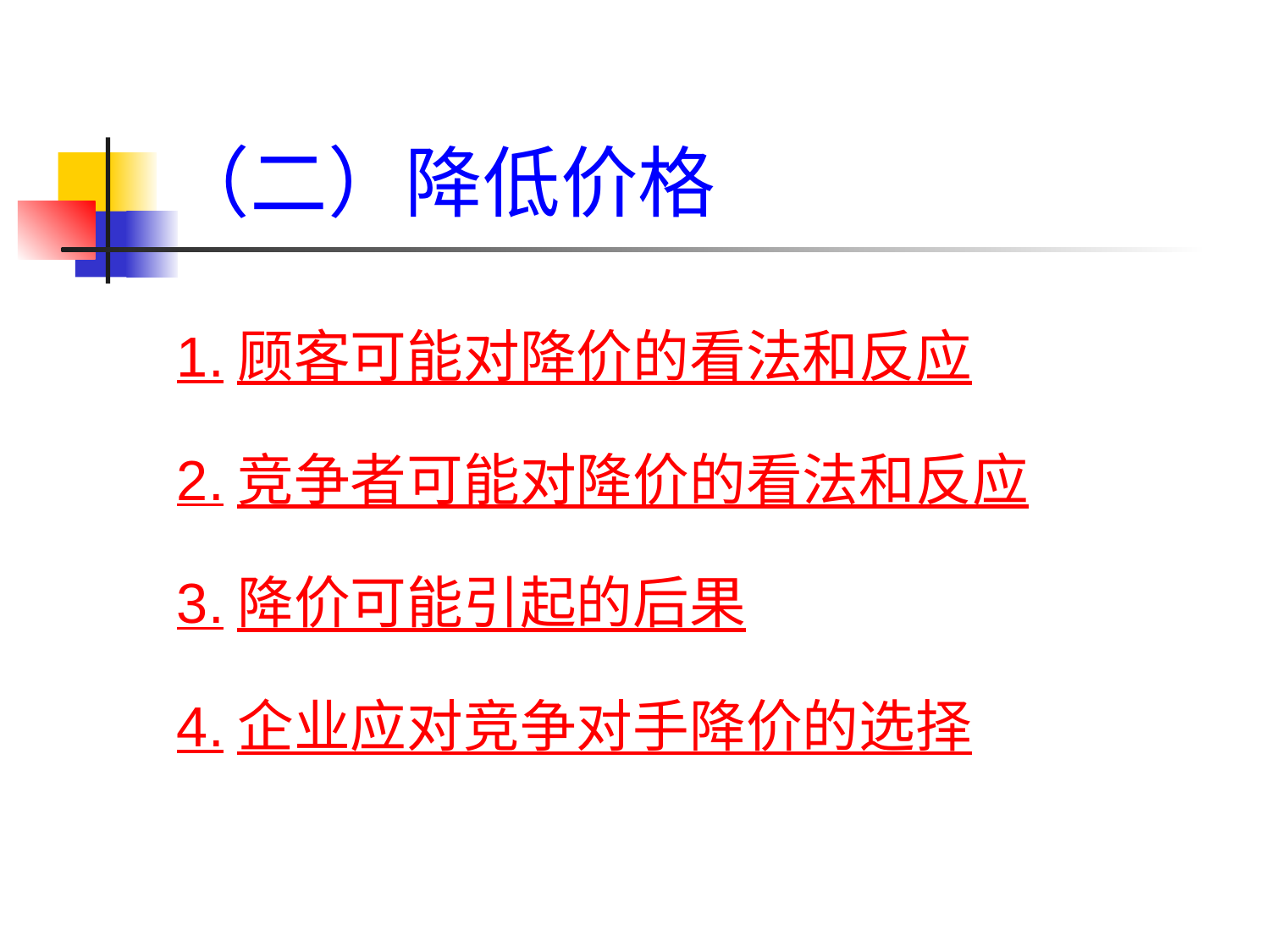

# （二）降低价格
1.顾客可能对降价的看法和反应
2.竞争者可能对降价的看法和反应
3.降价可能引起的后果
4.企业应对竞争对手降价的选择
69